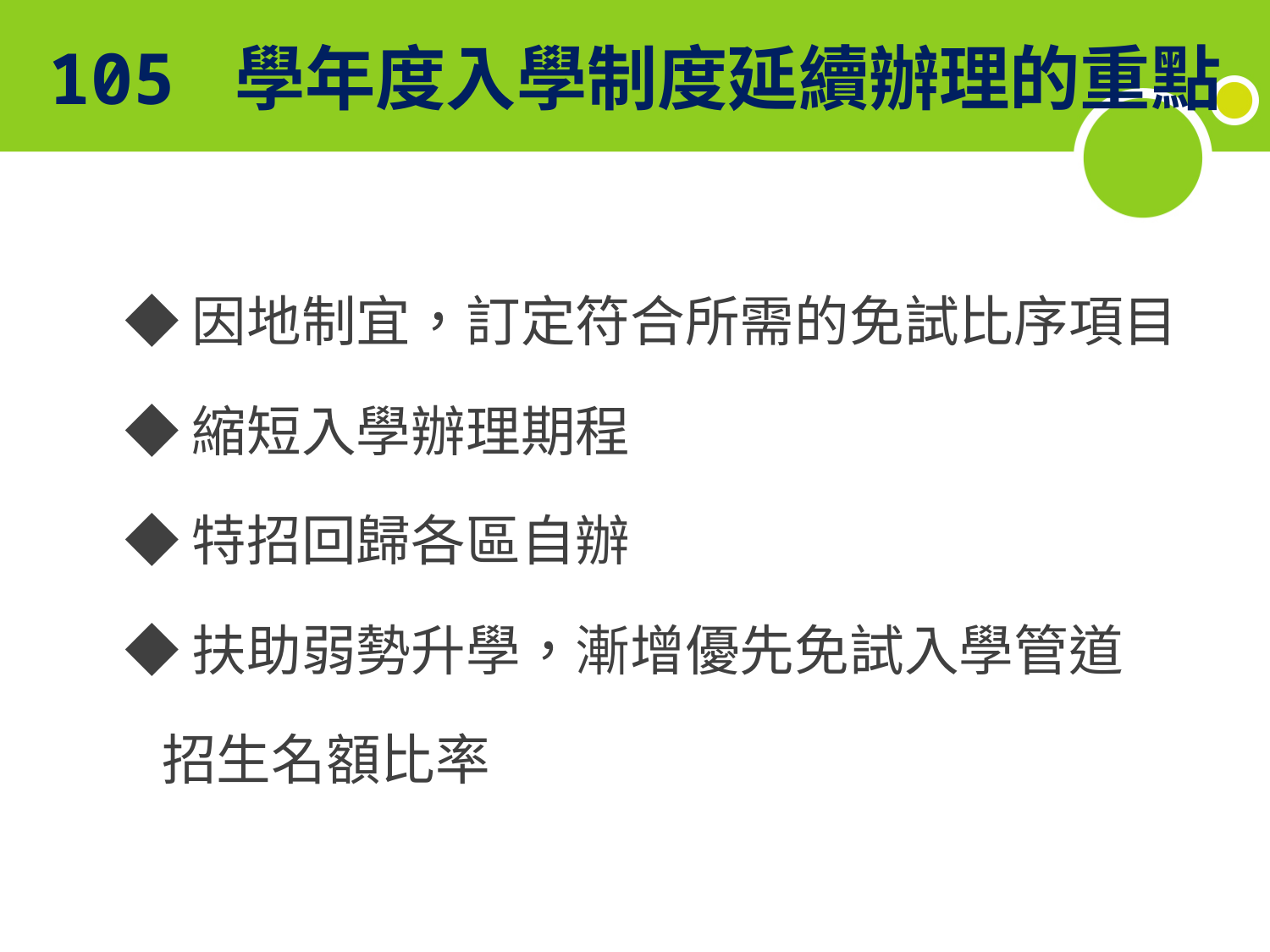

# 105 學年度入學制度延續辦理的重點
◆因地制宜，訂定符合所需的免試比序項目
◆縮短入學辦理期程
◆特招回歸各區自辦
◆扶助弱勢升學，漸增優先免試入學管道
  招生名額比率